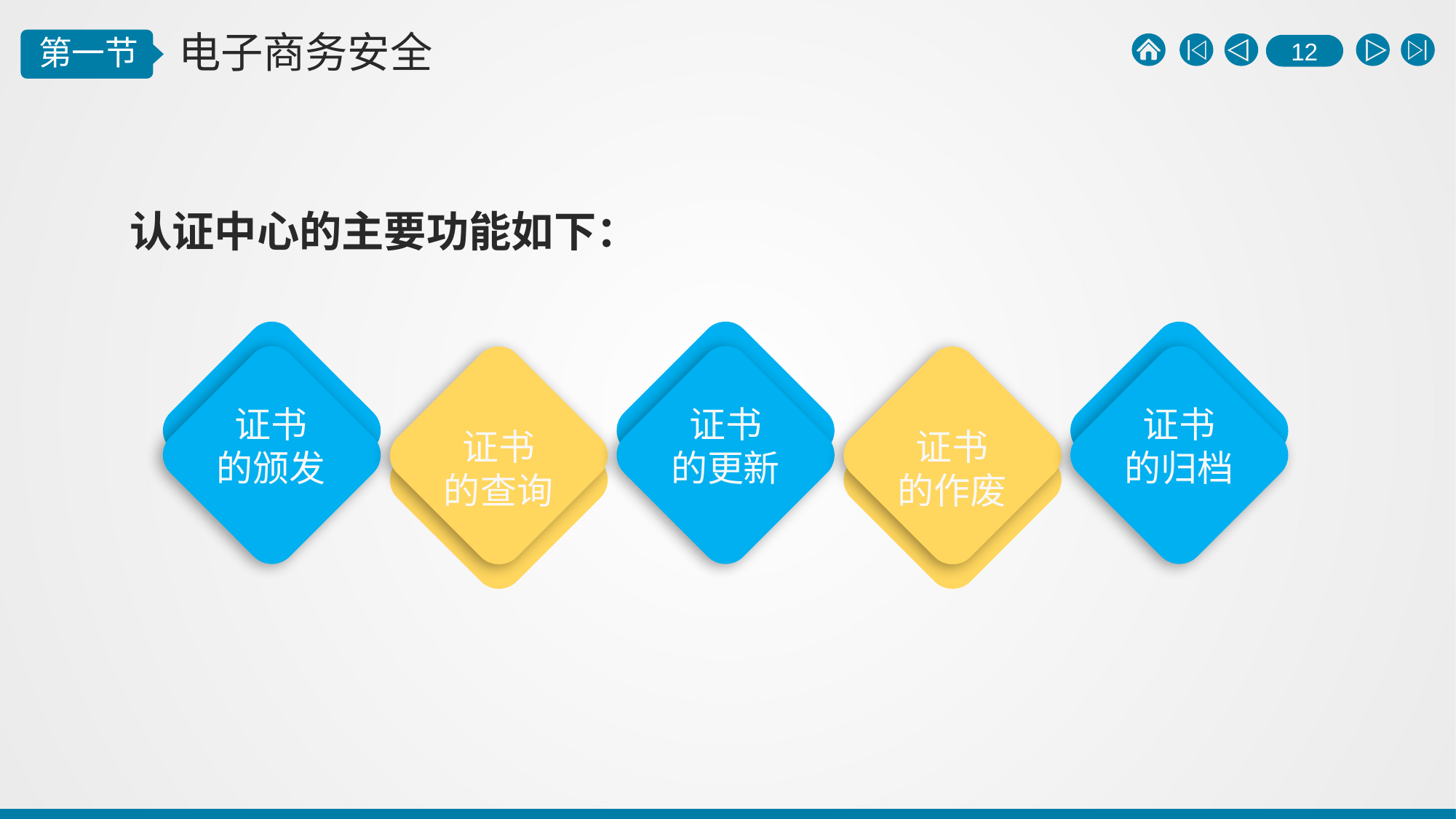

认证中心的主要功能如下：

证书
的颁发

证书
的更新

证书
的归档

证书
的查询

证书
的作废